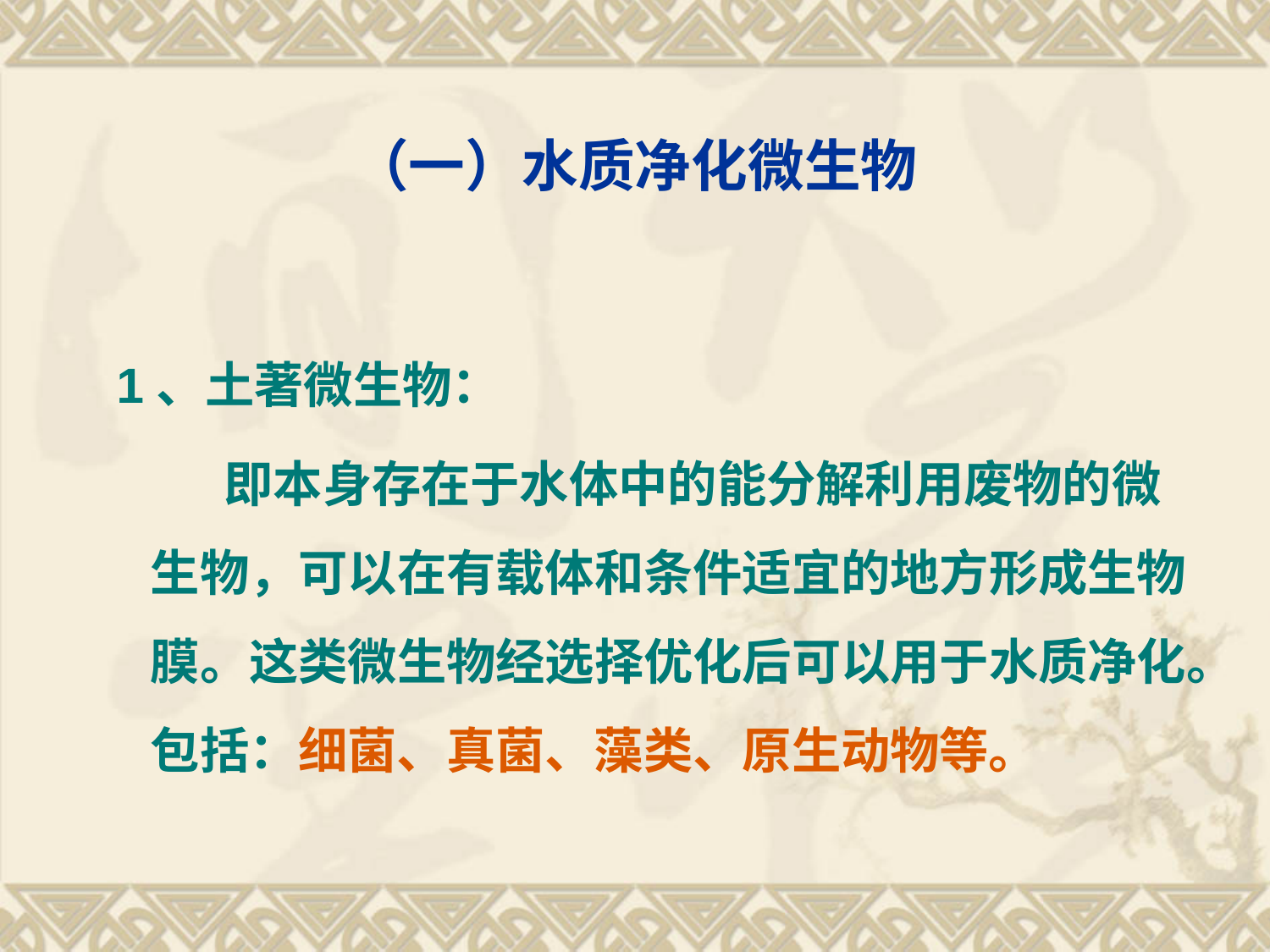

# （一）水质净化微生物
 1、土著微生物：
              即本身存在于水体中的能分解利用废物的微生物，可以在有载体和条件适宜的地方形成生物膜。这类微生物经选择优化后可以用于水质净化。包括：细菌、真菌、藻类、原生动物等。